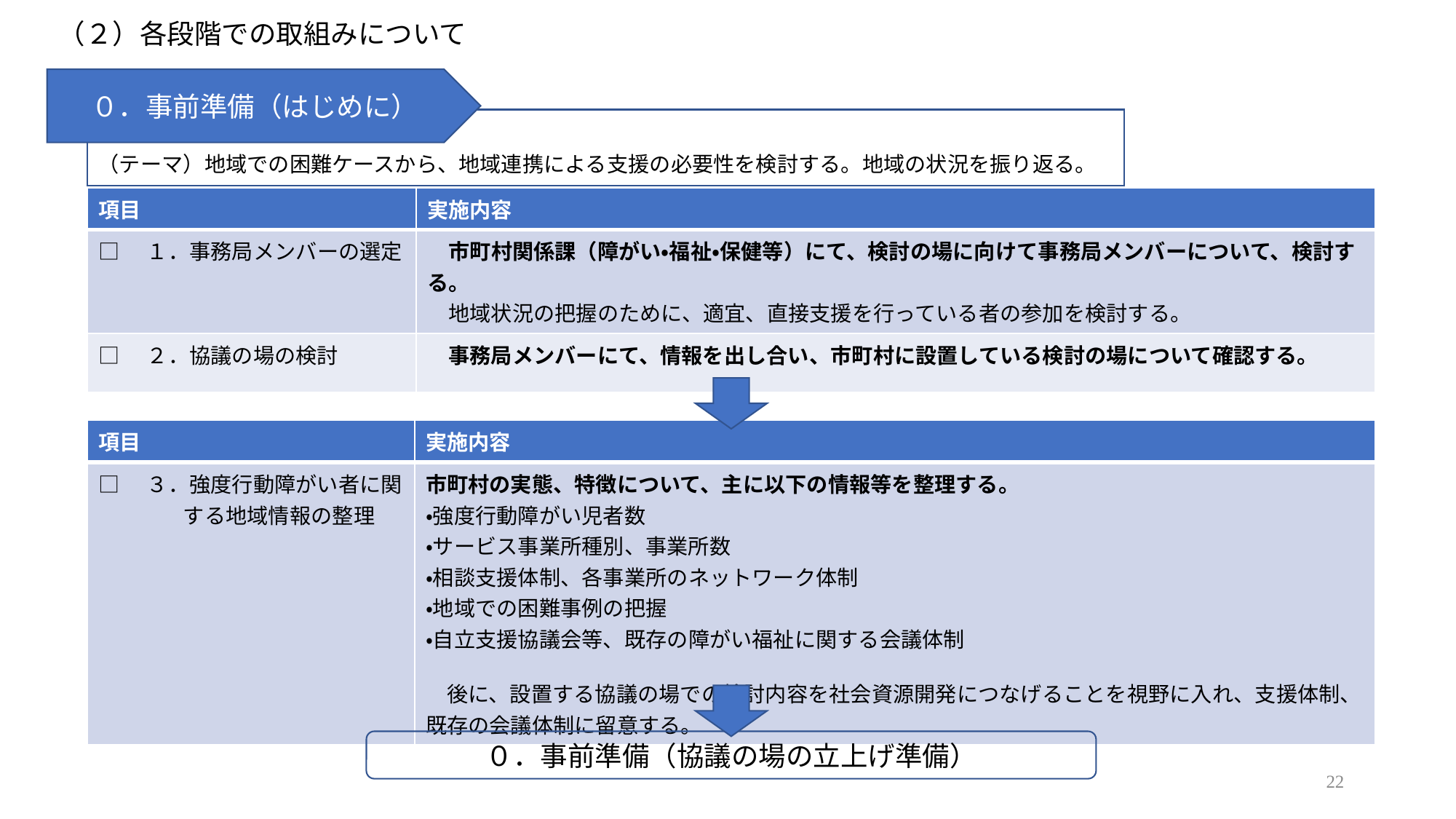

（２）各段階での取組みについて
０．事前準備（はじめに）

（テーマ）地域での困難ケースから、地域連携による支援の必要性を検討する。地域の状況を振り返る。
| 項目 | 実施内容 |
| --- | --- |
| □　１．事務局メンバーの選定 | 市町村関係課（障がい・福祉・保健等）にて、検討の場に向けて事務局メンバーについて、検討する。 　地域状況の把握のために、適宜、直接支援を行っている者の参加を検討する。 |
| □　２．協議の場の検討 | 事務局メンバーにて、情報を出し合い、市町村に設置している検討の場について確認する。 |

| 項目 | 実施内容 |
| --- | --- |
| □　３．強度行動障がい者に関 　　　　する地域情報の整理 | 市町村の実態、特徴について、主に以下の情報等を整理する。 ・強度行動障がい児者数 ・サービス事業所種別、事業所数 ・相談支援体制、各事業所のネットワーク体制 ・地域での困難事例の把握 ・自立支援協議会等、既存の障がい福祉に関する会議体制 　後に、設置する協議の場での検討内容を社会資源開発につなげることを視野に入れ、支援体制、既存の会議体制に留意する。 |

０．事前準備（協議の場の立上げ準備）
22